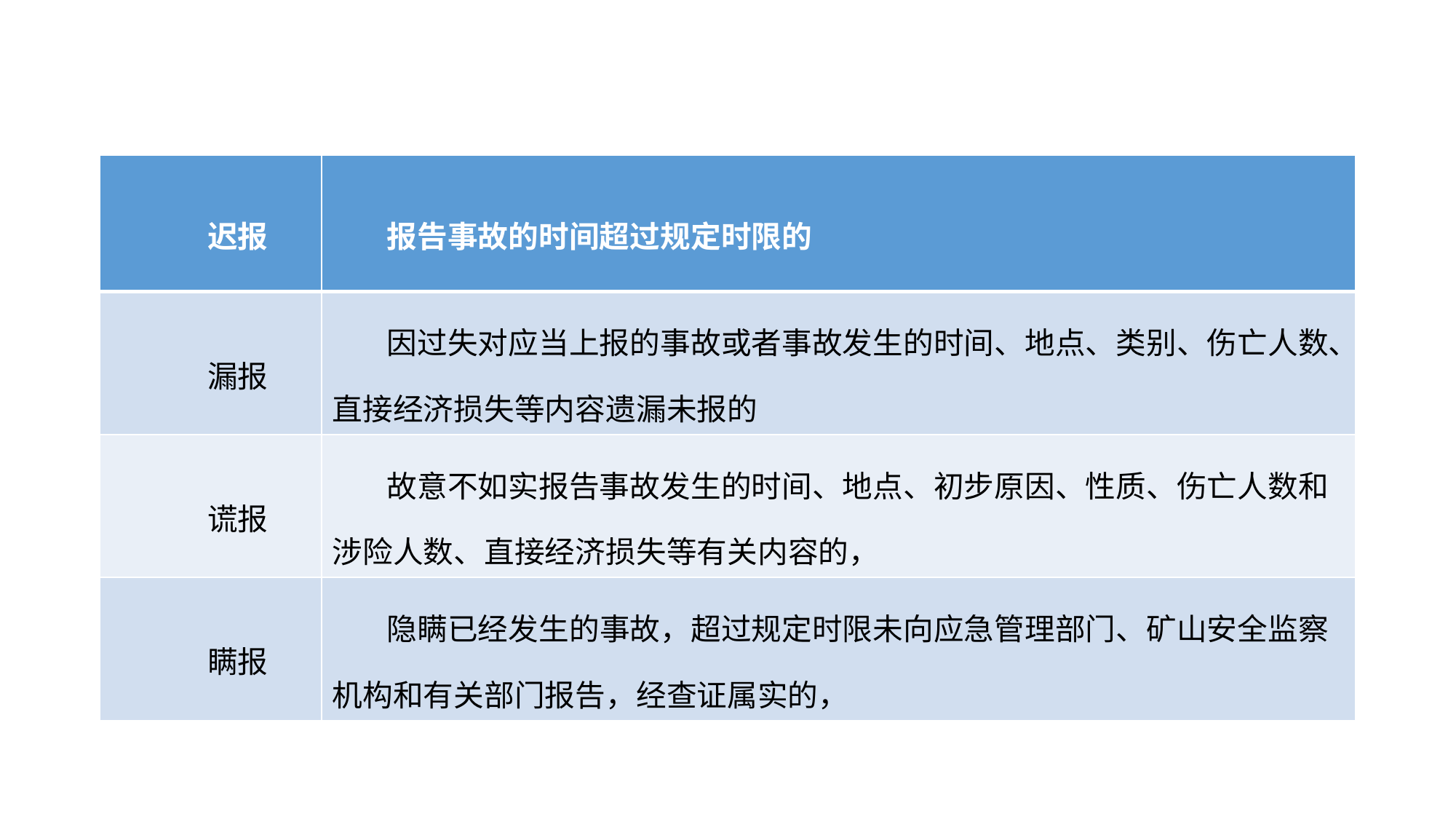

#
| 迟报 | 报告事故的时间超过规定时限的 |
| --- | --- |
| 漏报 | 因过失对应当上报的事故或者事故发生的时间、地点、类别、伤亡人数、直接经济损失等内容遗漏未报的 |
| 谎报 | 故意不如实报告事故发生的时间、地点、初步原因、性质、伤亡人数和涉险人数、直接经济损失等有关内容的， |
| 瞒报 | 隐瞒已经发生的事故，超过规定时限未向应急管理部门、矿山安全监察机构和有关部门报告，经查证属实的， |